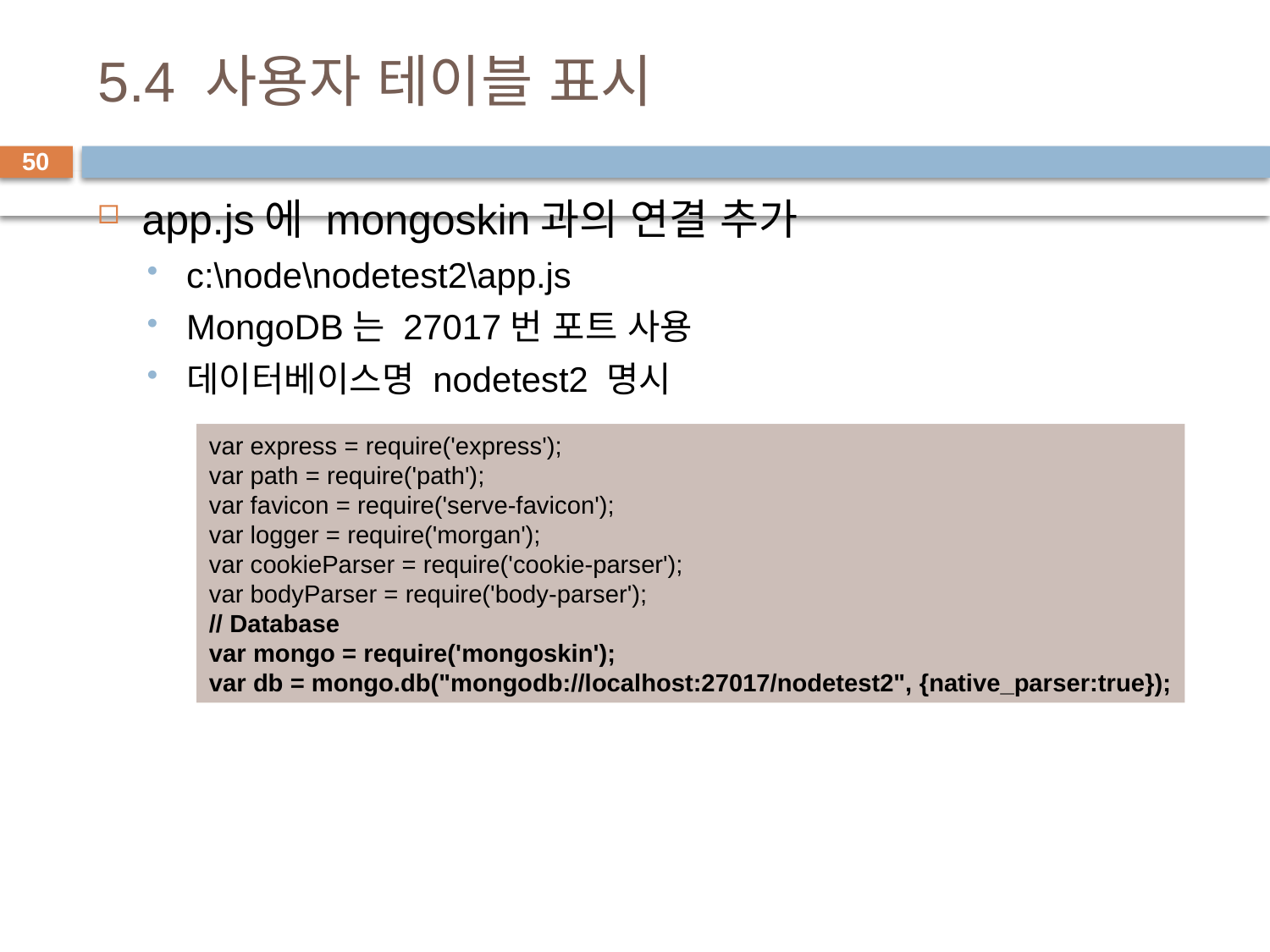

# 5.4 사용자 테이블 표시
50
app.js에 mongoskin과의 연결 추가
c:\node\nodetest2\app.js
MongoDB는 27017번 포트 사용
데이터베이스명 nodetest2 명시

var express = require('express');
var path = require('path');
var favicon = require('serve-favicon');
var logger = require('morgan');
var cookieParser = require('cookie-parser');
var bodyParser = require('body-parser');
// Database
var mongo = require('mongoskin');
var db = mongo.db("mongodb://localhost:27017/nodetest2", {native_parser:true});